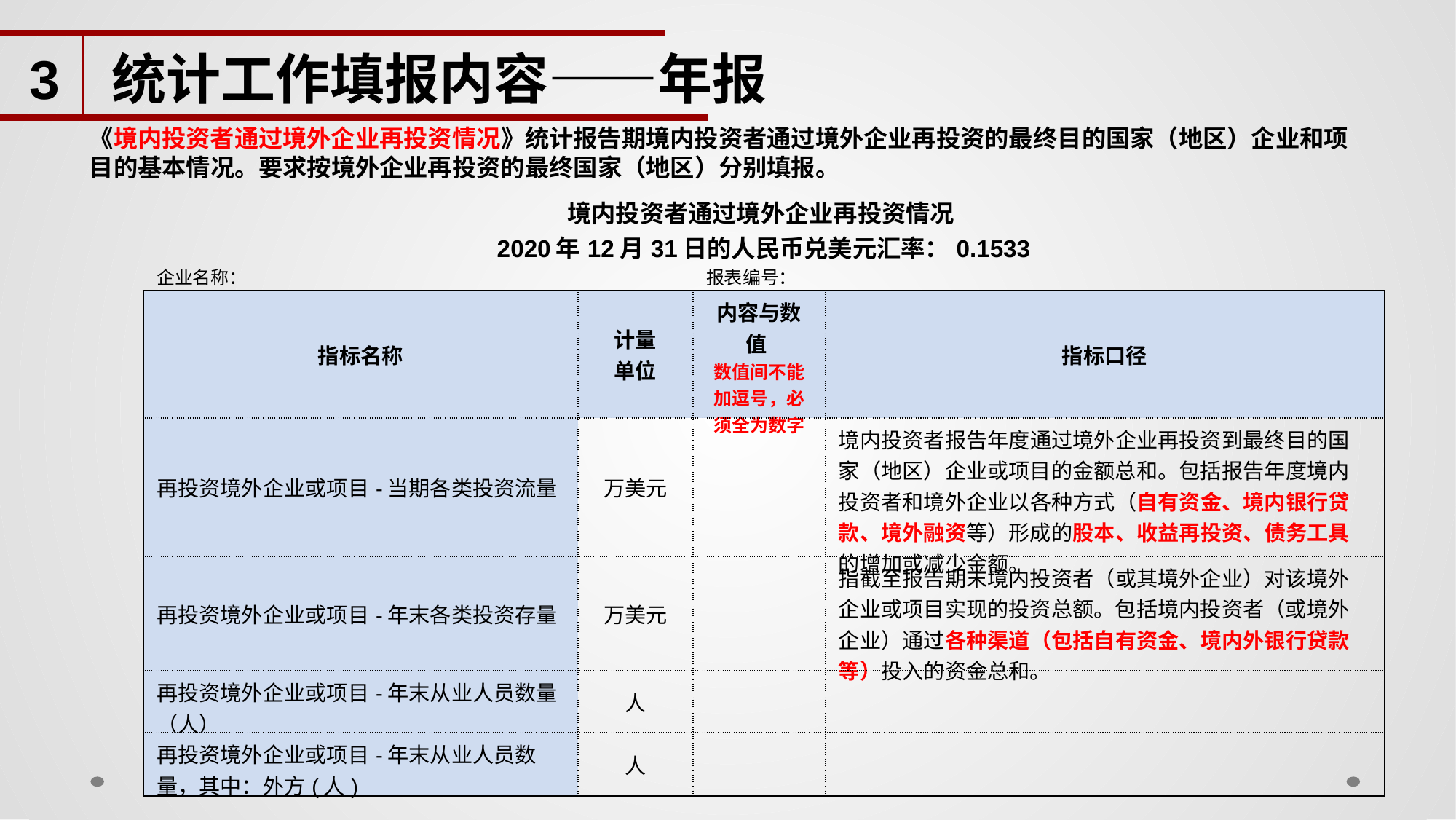

3
统计工作填报内容——年报
《境内投资者通过境外企业再投资情况》统计报告期境内投资者通过境外企业再投资的最终目的国家（地区）企业和项目的基本情况。要求按境外企业再投资的最终国家（地区）分别填报。

| 境内投资者通过境外企业再投资情况 2020年12月31日的人民币兑美元汇率：0.1533 |  |  |  |
| --- | --- | --- | --- |
| 企业名称： |  | 报表编号： |  |
| 指标名称 | 计量 单位 | 内容与数值 数值间不能加逗号，必须全为数字 | 指标口径 |
| 再投资境外企业或项目-当期各类投资流量 | 万美元 |  | 境内投资者报告年度通过境外企业再投资到最终目的国家（地区）企业或项目的金额总和。包括报告年度境内投资者和境外企业以各种方式（自有资金、境内银行贷款、境外融资等）形成的股本、收益再投资、债务工具的增加或减少金额。 |
| 再投资境外企业或项目-年末各类投资存量 | 万美元 |  | 指截至报告期末境内投资者（或其境外企业）对该境外企业或项目实现的投资总额。包括境内投资者（或境外企业）通过各种渠道（包括自有资金、境内外银行贷款等）投入的资金总和。 |
| 再投资境外企业或项目-年末从业人员数量（人） | 人 |  |  |
| 再投资境外企业或项目-年末从业人员数量，其中：外方(人) | 人 |  |  |